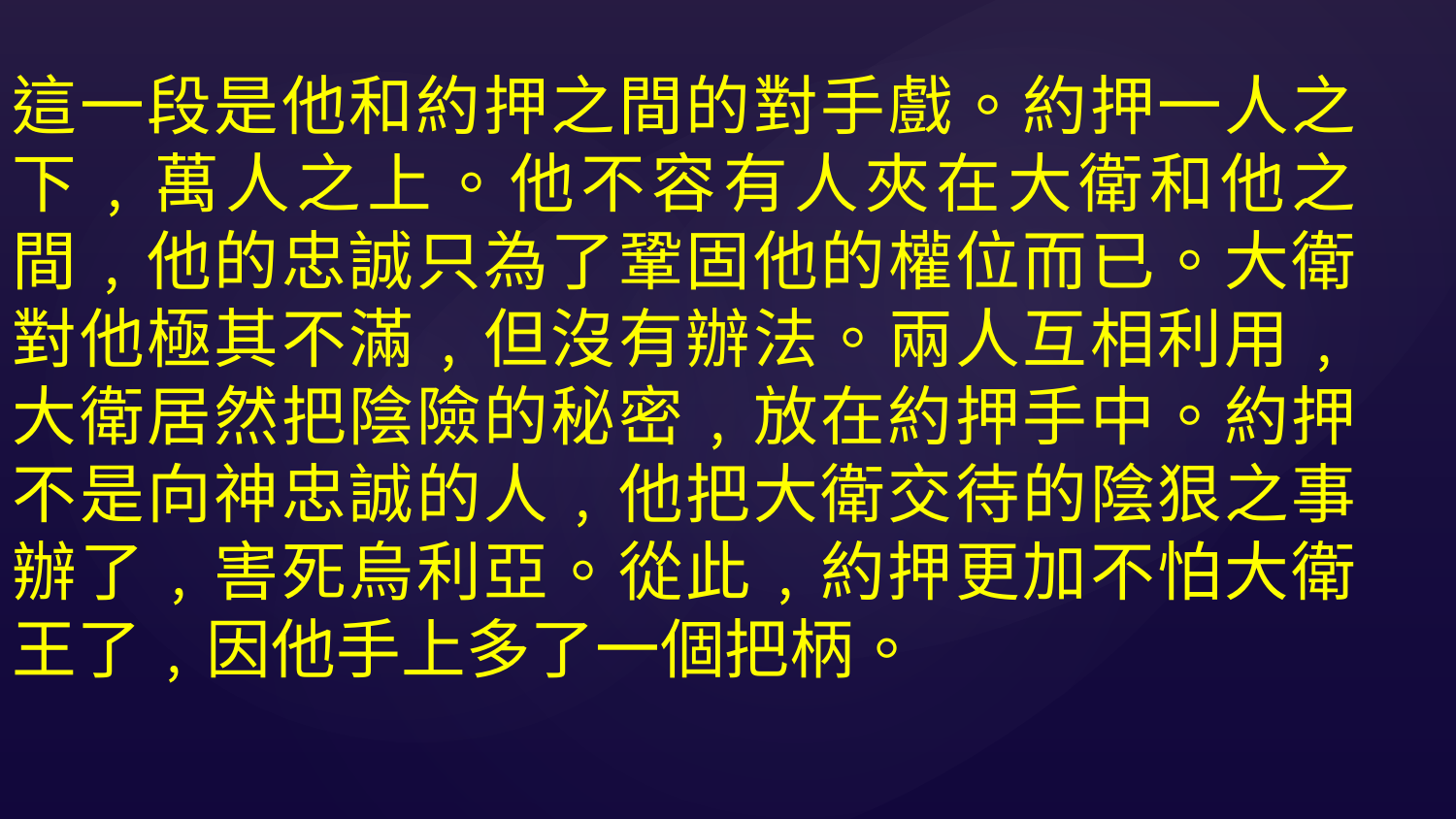

這一段是他和約押之間的對手戲。約押一人之下﹐萬人之上。他不容有人夾在大衛和他之間﹐他的忠誠只為了鞏固他的權位而已。大衛對他極其不滿﹐但沒有辦法。兩人互相利用﹐大衛居然把陰險的秘密﹐放在約押手中。約押不是向神忠誠的人﹐他把大衛交待的陰狠之事辦了﹐害死烏利亞。從此﹐約押更加不怕大衛王了﹐因他手上多了一個把柄。